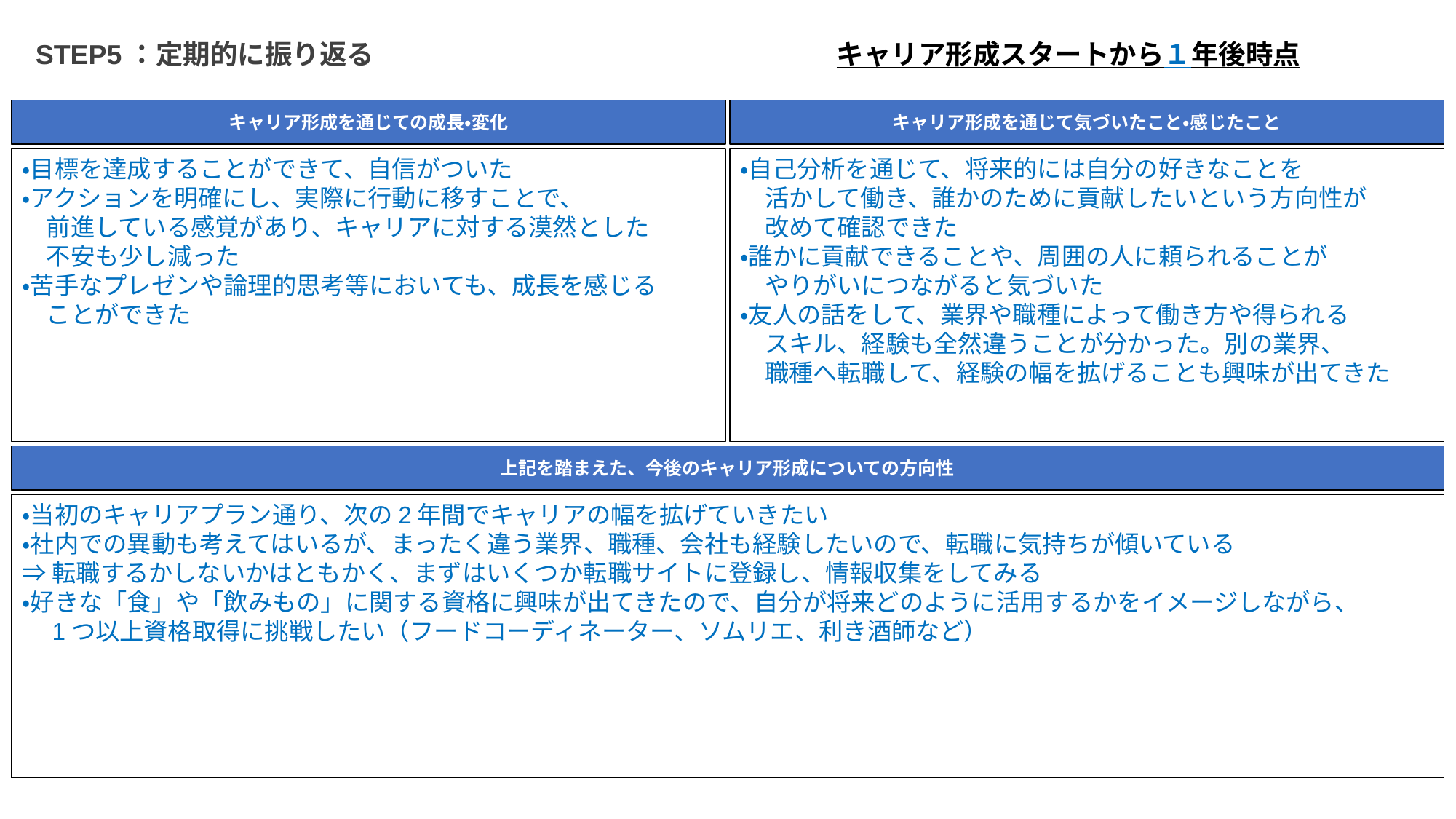

STEP5：定期的に振り返る
キャリア形成スタートから１年後時点
キャリア形成を通じての成長・変化
キャリア形成を通じて気づいたこと・感じたこと
・目標を達成することができて、自信がついた
・アクションを明確にし、実際に行動に移すことで、
　前進している感覚があり、キャリアに対する漠然とした
　不安も少し減った
・苦手なプレゼンや論理的思考等においても、成長を感じる
　ことができた
・自己分析を通じて、将来的には自分の好きなことを
　活かして働き、誰かのために貢献したいという方向性が
　改めて確認できた
・誰かに貢献できることや、周囲の人に頼られることが
　やりがいにつながると気づいた
・友人の話をして、業界や職種によって働き方や得られる
　スキル、経験も全然違うことが分かった。別の業界、
　職種へ転職して、経験の幅を拡げることも興味が出てきた
上記を踏まえた、今後のキャリア形成についての方向性
・当初のキャリアプラン通り、次の2年間でキャリアの幅を拡げていきたい
・社内での異動も考えてはいるが、まったく違う業界、職種、会社も経験したいので、転職に気持ちが傾いている
⇒転職するかしないかはともかく、まずはいくつか転職サイトに登録し、情報収集をしてみる
・好きな「食」や「飲みもの」に関する資格に興味が出てきたので、自分が将来どのように活用するかをイメージしながら、
　1つ以上資格取得に挑戦したい（フードコーディネーター、ソムリエ、利き酒師など）